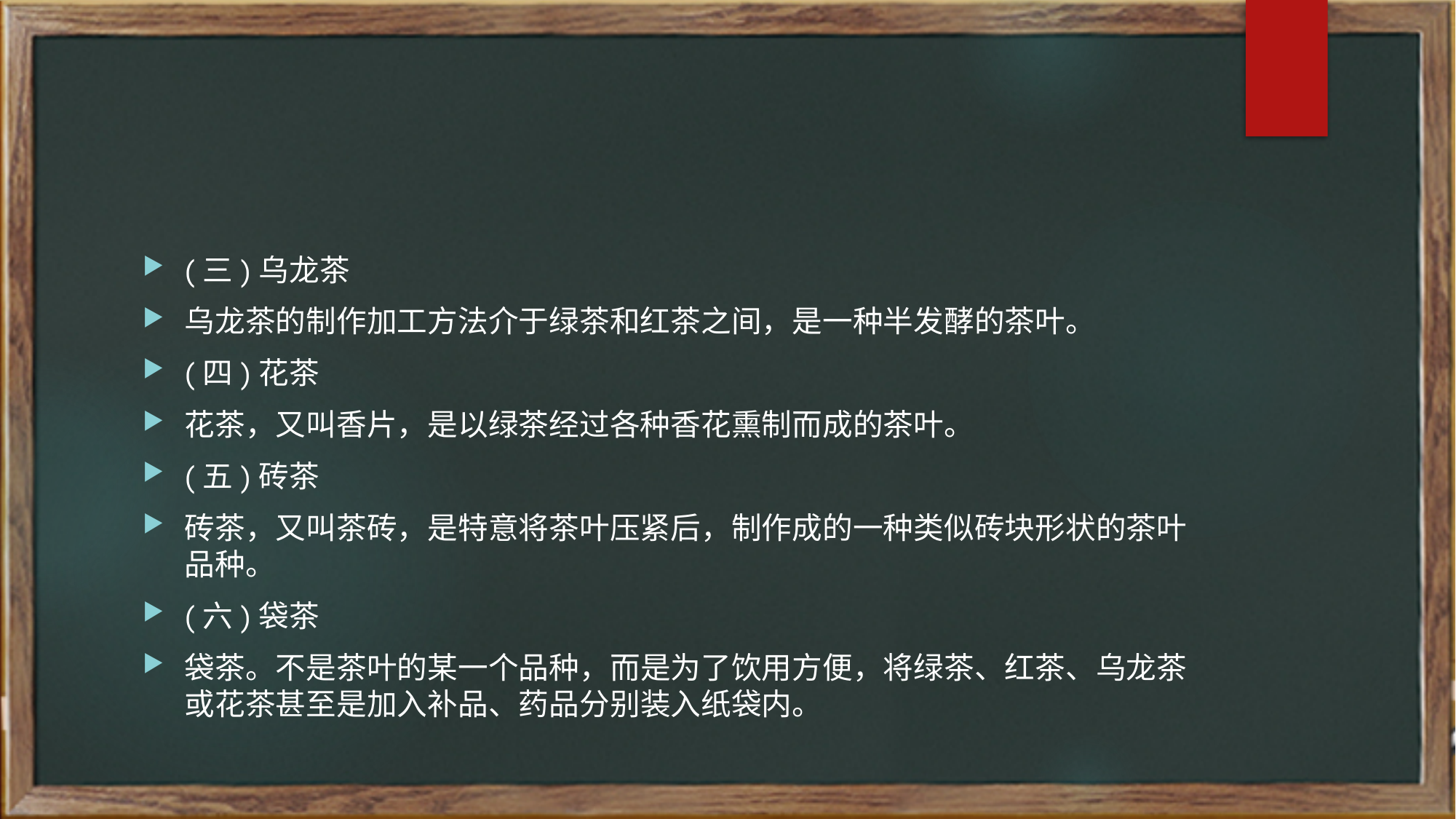

(三)乌龙茶
乌龙茶的制作加工方法介于绿茶和红茶之间，是一种半发酵的茶叶。
(四)花茶
花茶，又叫香片，是以绿茶经过各种香花熏制而成的茶叶。
(五)砖茶
砖茶，又叫茶砖，是特意将茶叶压紧后，制作成的一种类似砖块形状的茶叶品种。
(六)袋茶
袋茶。不是茶叶的某一个品种，而是为了饮用方便，将绿茶、红茶、乌龙茶或花茶甚至是加入补品、药品分别装入纸袋内。